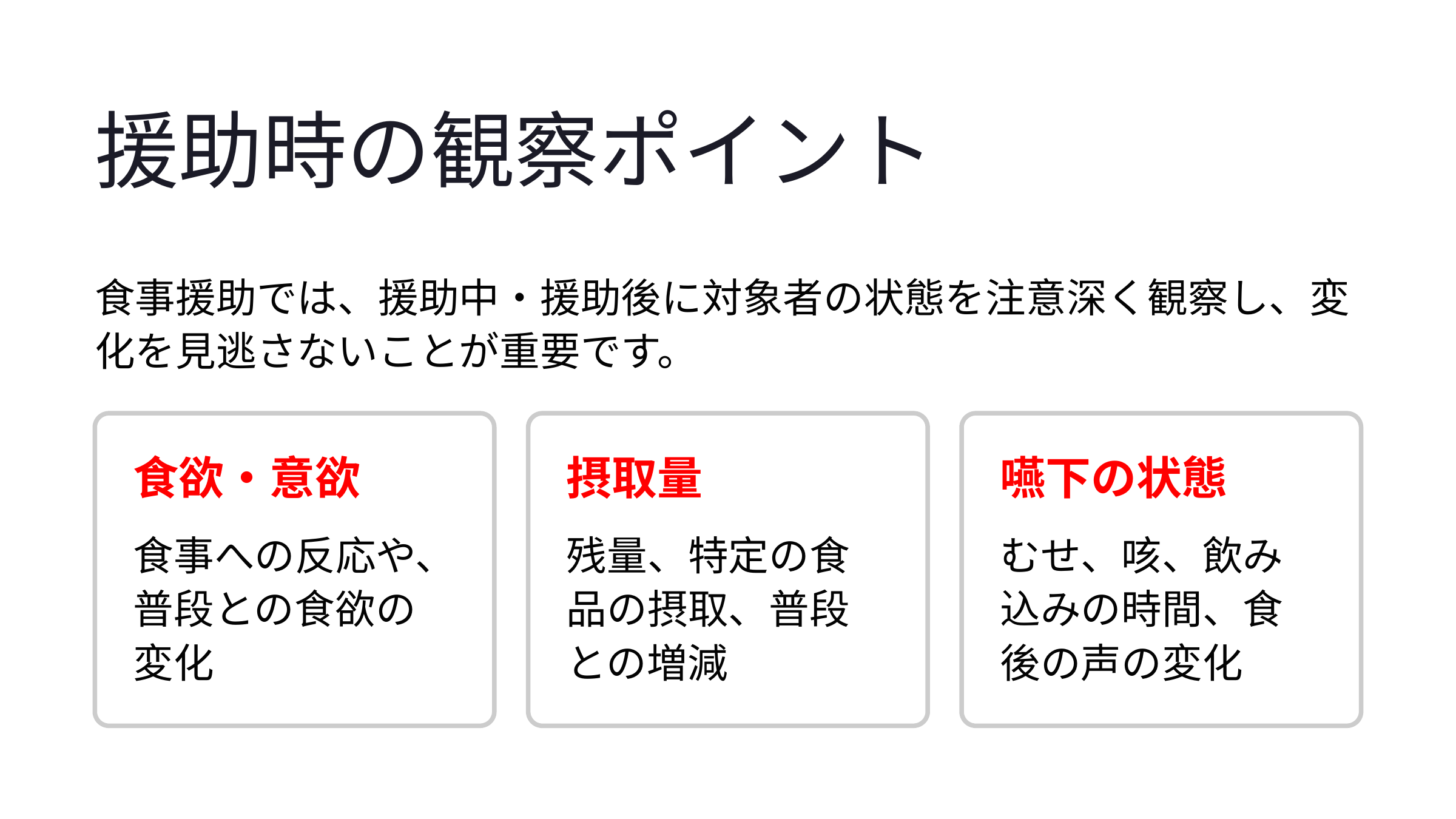

援助時の観察ポイント
食事援助では、援助中・援助後に対象者の状態を注意深く観察し、変化を見逃さないことが重要です。

食欲・意欲
摂取量
嚥下の状態
食事への反応や、普段との食欲の変化
残量、特定の食品の摂取、普段との増減
むせ、咳、飲み込みの時間、食後の声の変化